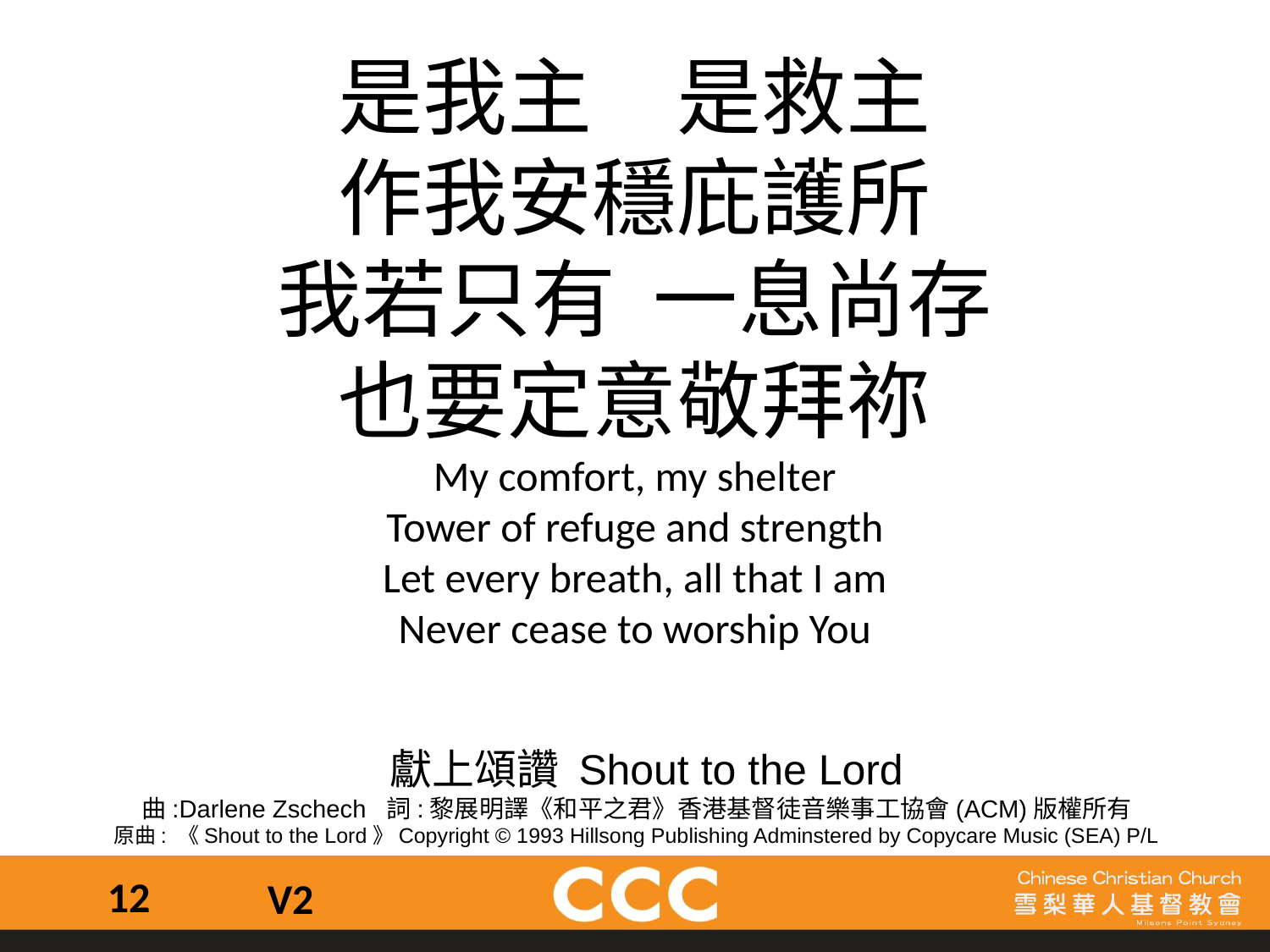

是我主　是救主
作我安穩庇護所
我若只有  一息尚存
也要定意敬拜祢
My comfort, my shelter
Tower of refuge and strength
Let every breath, all that I am
Never cease to worship You
 獻上頌讚 Shout to the Lord
曲:Darlene Zschech  詞:黎展明譯《和平之君》香港基督徒音樂事工協會(ACM)版權所有
原曲: 《Shout to the Lord》Copyright © 1993 Hillsong Publishing Adminstered by Copycare Music (SEA) P/L
12
V2